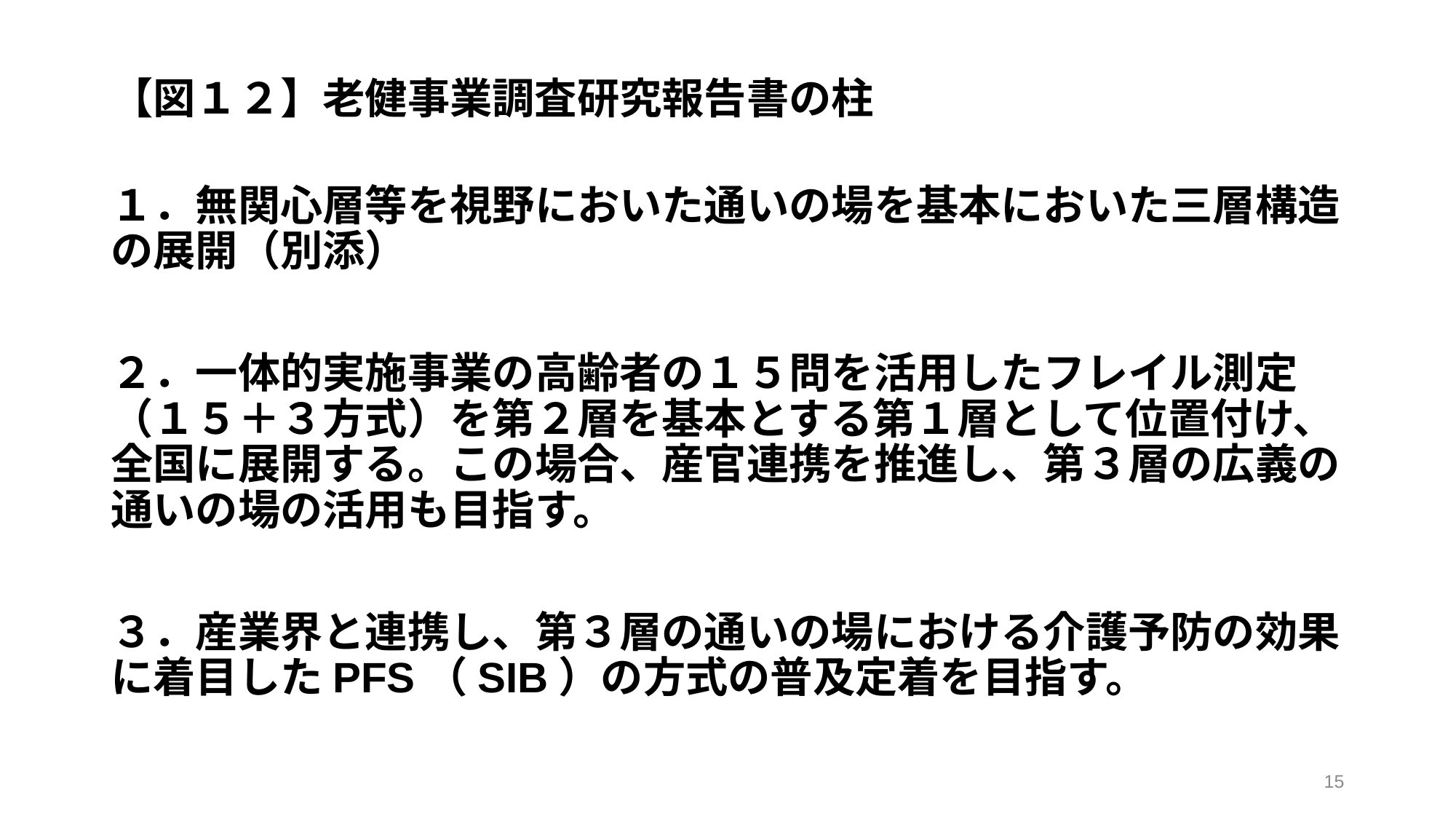

# 【図１２】老健事業調査研究報告書の柱
１．無関心層等を視野においた通いの場を基本においた三層構造の展開（別添）

２．一体的実施事業の高齢者の１５問を活用したフレイル測定（１５＋３方式）を第２層を基本とする第１層として位置付け、全国に展開する。この場合、産官連携を推進し、第３層の広義の通いの場の活用も目指す。

３．産業界と連携し、第３層の通いの場における介護予防の効果に着目したPFS（SIB）の方式の普及定着を目指す。

15